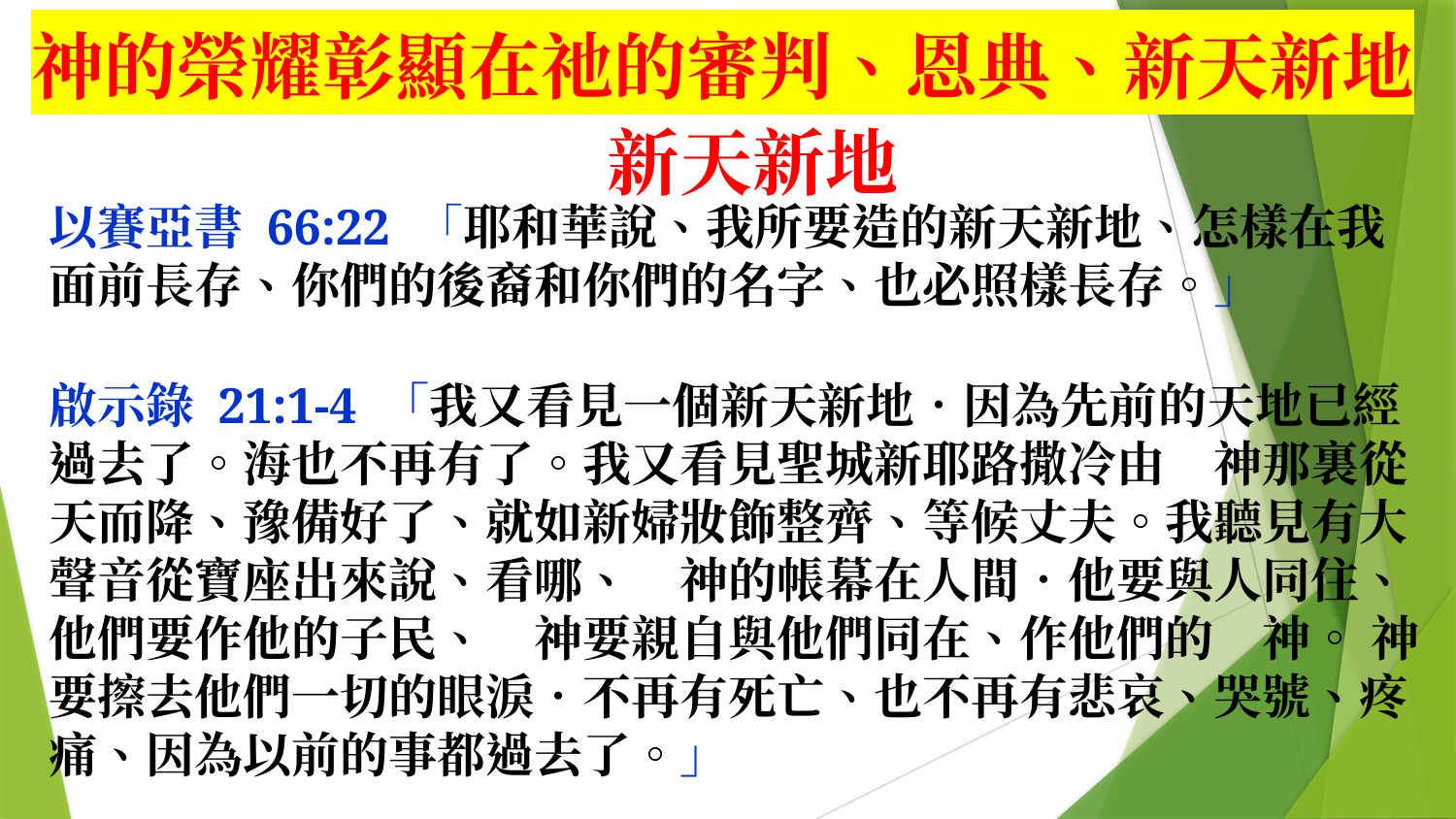

神的榮耀彰顯在祂的審判、恩典、新天新地
新天新地
以賽亞書 66:22 「耶和華說、我所要造的新天新地、怎樣在我面前長存、你們的後裔和你們的名字、也必照樣長存。」
啟示錄 21:1-4 「我又看見一個新天新地．因為先前的天地已經過去了。海也不再有了。我又看見聖城新耶路撒冷由　神那裏從天而降、豫備好了、就如新婦妝飾整齊、等候丈夫。我聽見有大聲音從寶座出來說、看哪、　神的帳幕在人間．他要與人同住、他們要作他的子民、　神要親自與他們同在、作他們的　神。 神要擦去他們一切的眼淚．不再有死亡、也不再有悲哀、哭號、疼痛、因為以前的事都過去了。」